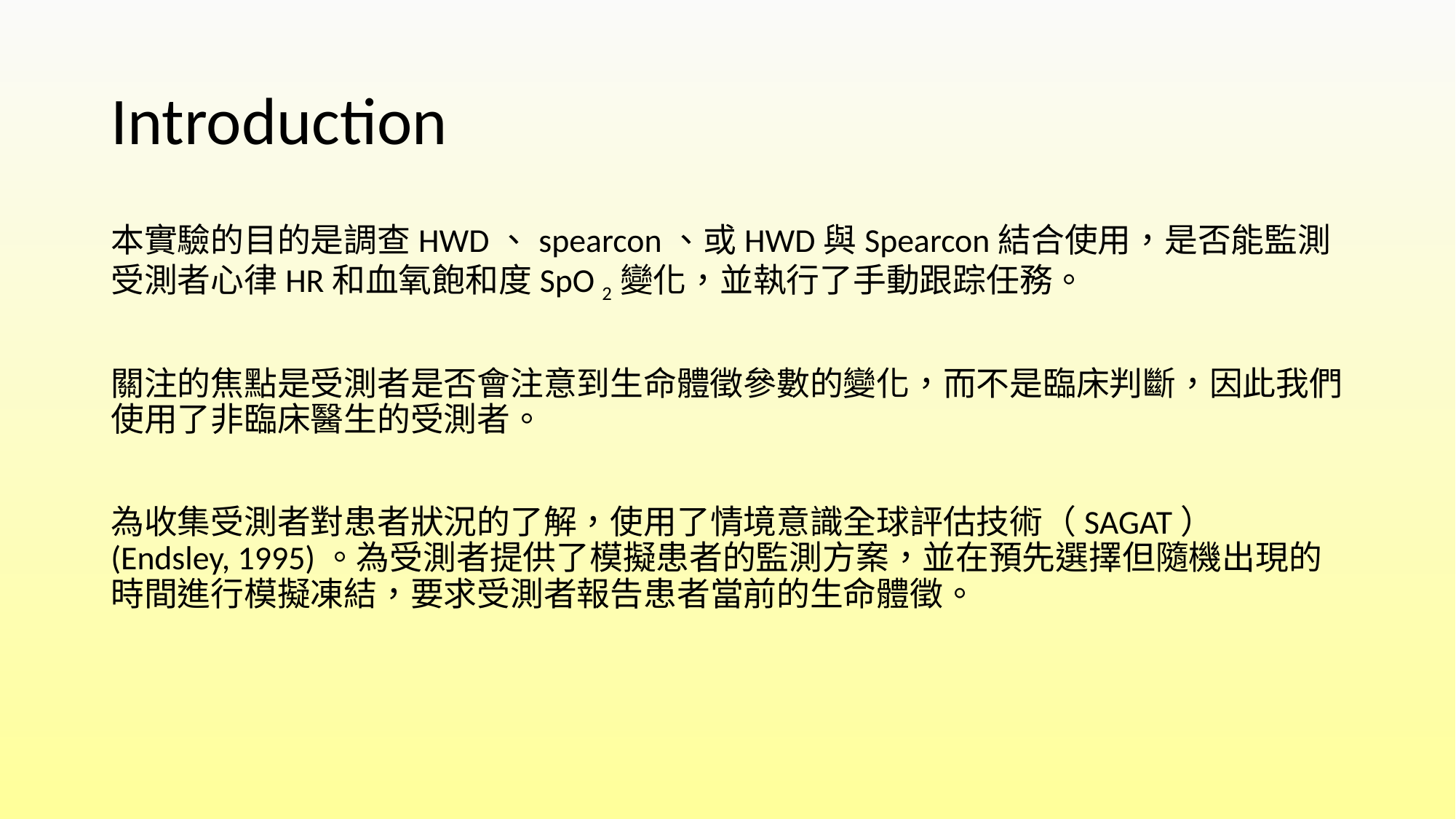

# Introduction
本實驗的目的是調查HWD、spearcon、或HWD與Spearcon結合使用，是否能監測受測者心律HR和血氧飽和度SpO 2變化，並執行了手動跟踪任務。

關注的焦點是受測者是否會注意到生命體徵參數的變化，而不是臨床判斷，因此我們使用了非臨床醫生的受測者。

為收集受測者對患者狀況的了解，使用了情境意識全球評估技術（SAGAT） (Endsley, 1995)。為受測者提供了模擬患者的監測方案，並在預先選擇但隨機出現的時間進行模擬凍結，要求受測者報告患者當前的生命體徵。